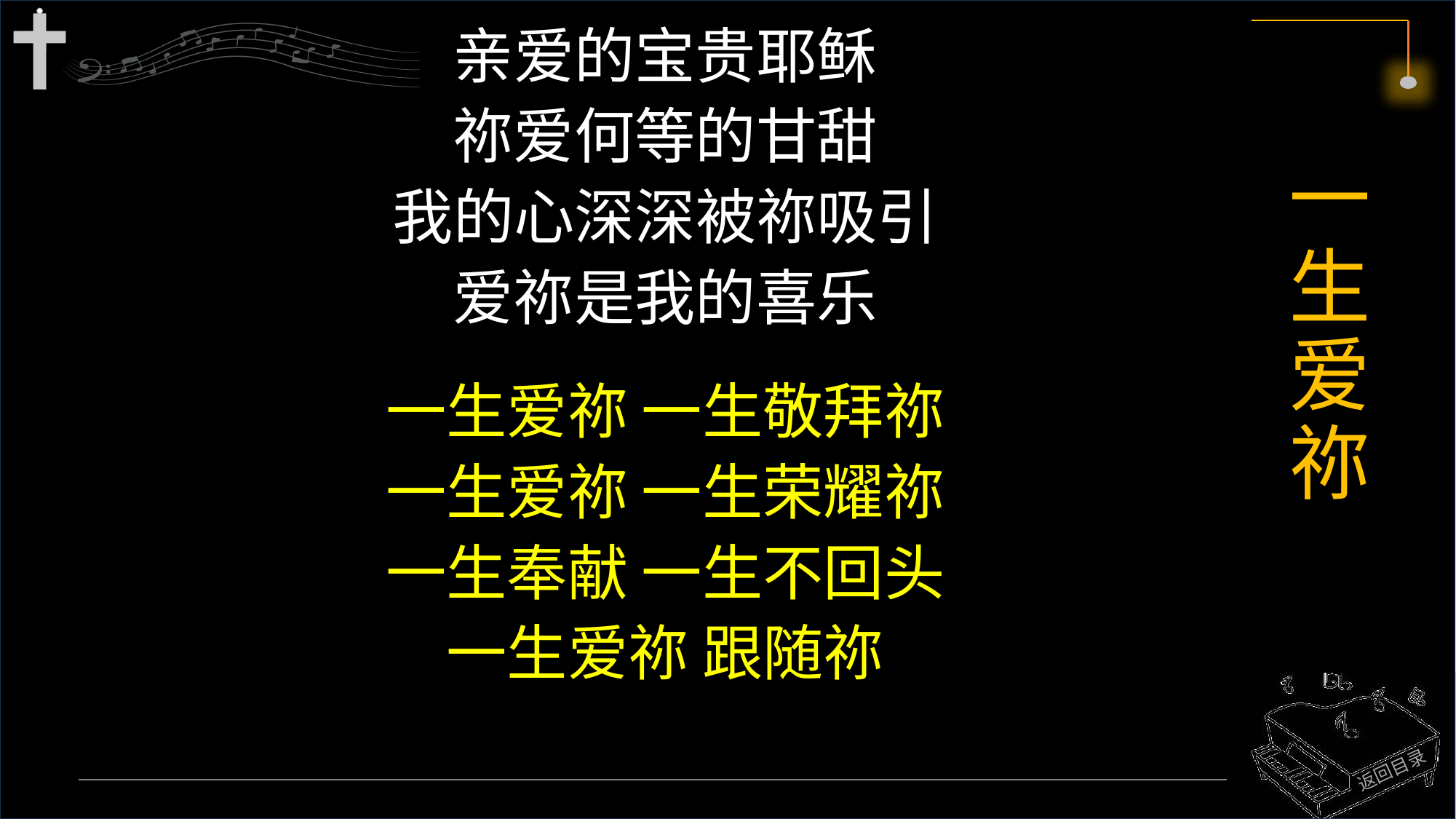

亲爱的宝贵耶稣
祢爱何等的甘甜
我的心深深被祢吸引
爱祢是我的喜乐

一生爱祢 一生敬拜祢
一生爱祢 一生荣耀祢
一生奉献 一生不回头
一生爱祢 跟随祢
# 一生爱祢